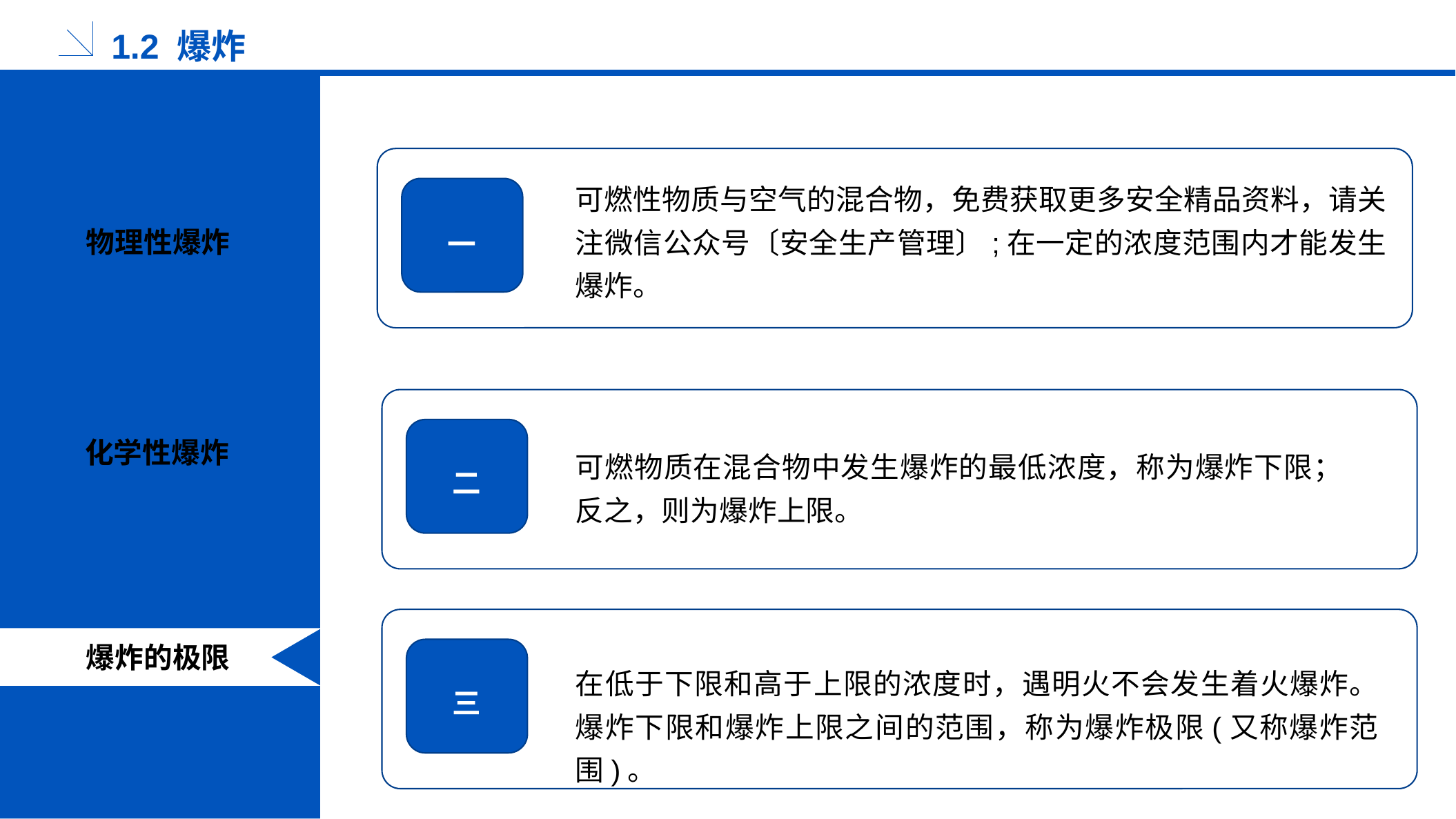

1.2 爆炸

可燃性物质与空气的混合物，免费获取更多安全精品资料，请关注微信公众号〔安全生产管理〕;在一定的浓度范围内才能发生爆炸。

一
物理性爆炸

化学性爆炸
可燃物质在混合物中发生爆炸的最低浓度，称为爆炸下限；反之，则为爆炸上限。
二

爆炸的极限

在低于下限和高于上限的浓度时，遇明火不会发生着火爆炸。爆炸下限和爆炸上限之间的范围，称为爆炸极限(又称爆炸范围)。
三